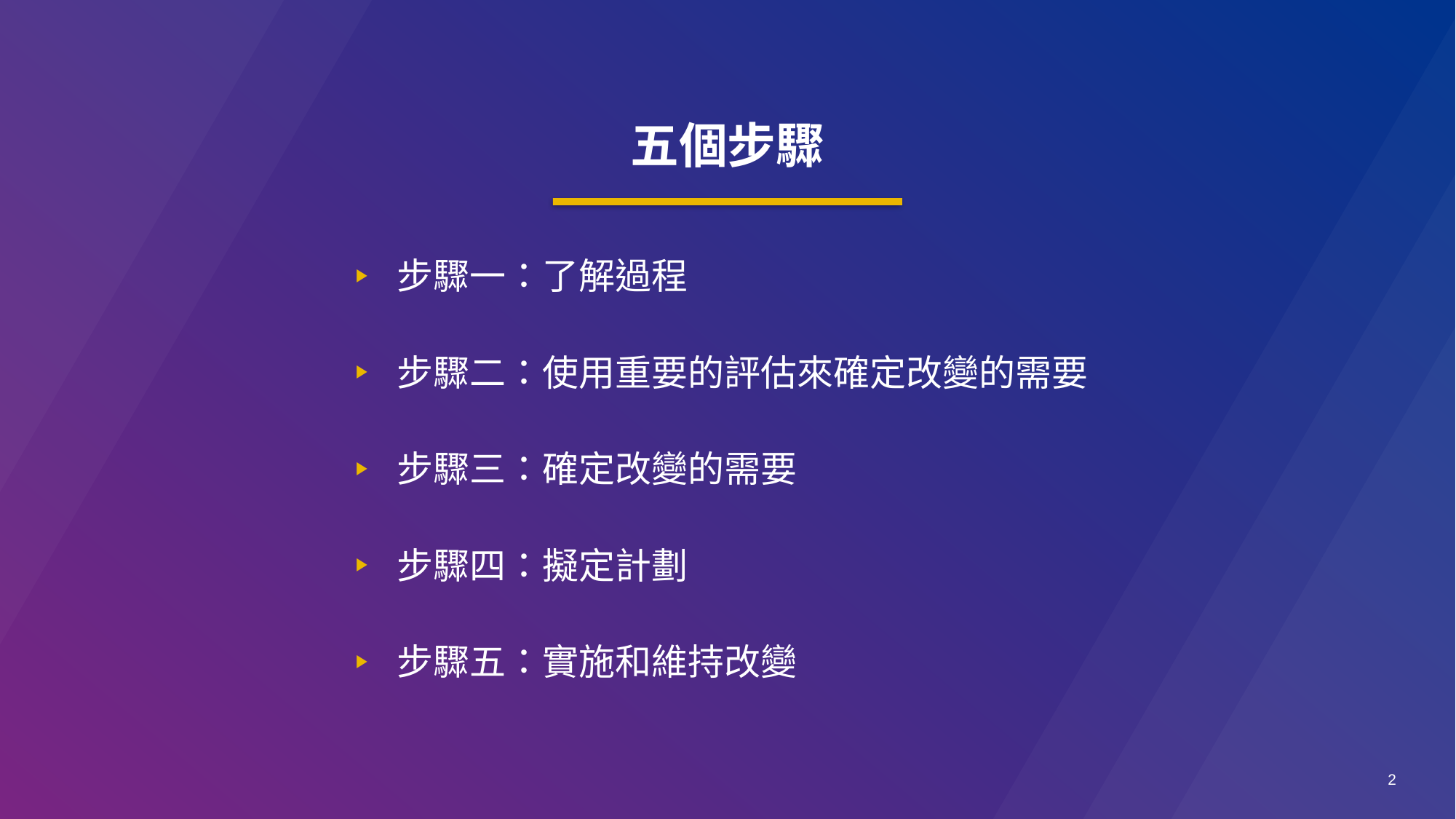

五個步驟

步驟一：了解過程
步驟二：使用重要的評估來確定改變的需要
步驟三：確定改變的需要
步驟四：擬定計劃
步驟五：實施和維持改變

2